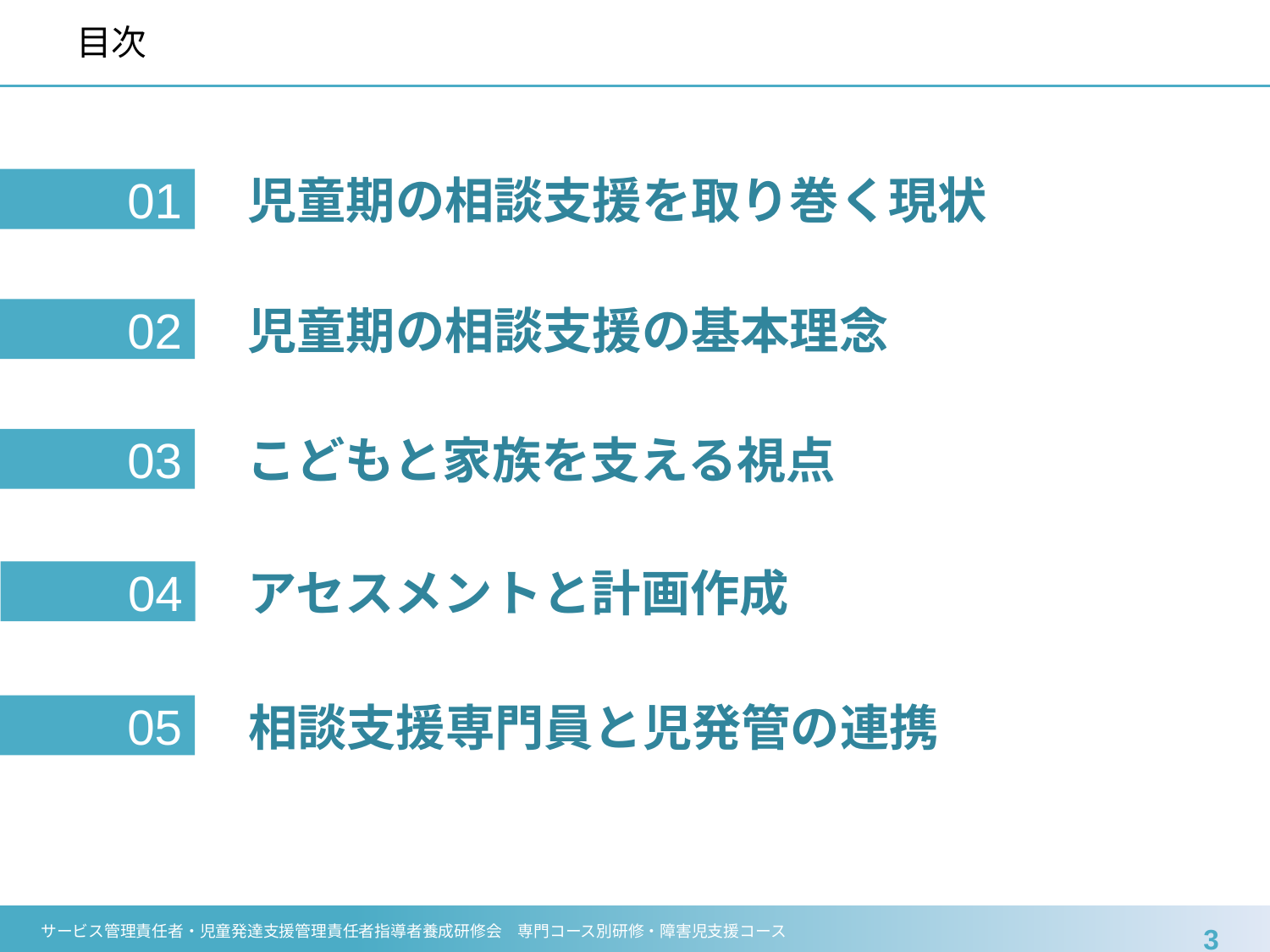

# 目次

01
児童期の相談支援を取り巻く現状
02
児童期の相談支援の基本理念
03
こどもと家族を支える視点

04
アセスメントと計画作成
05
相談支援専門員と児発管の連携